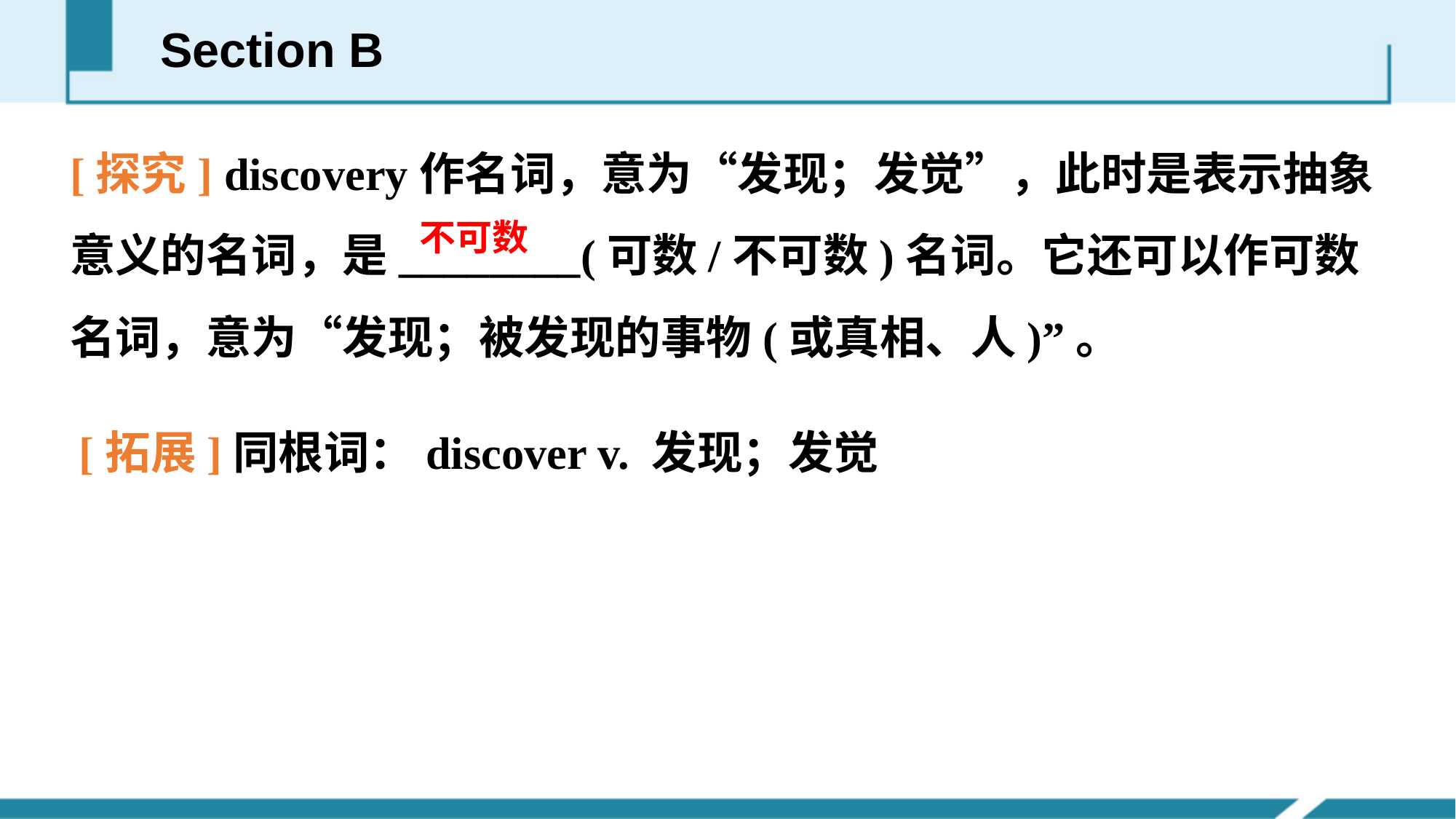

Section B
[探究] discovery作名词，意为“发现；发觉”，此时是表示抽象意义的名词，是________(可数/不可数)名词。它还可以作可数名词，意为“发现；被发现的事物(或真相、人)”。

不可数
[拓展]同根词：discover v. 发现；发觉